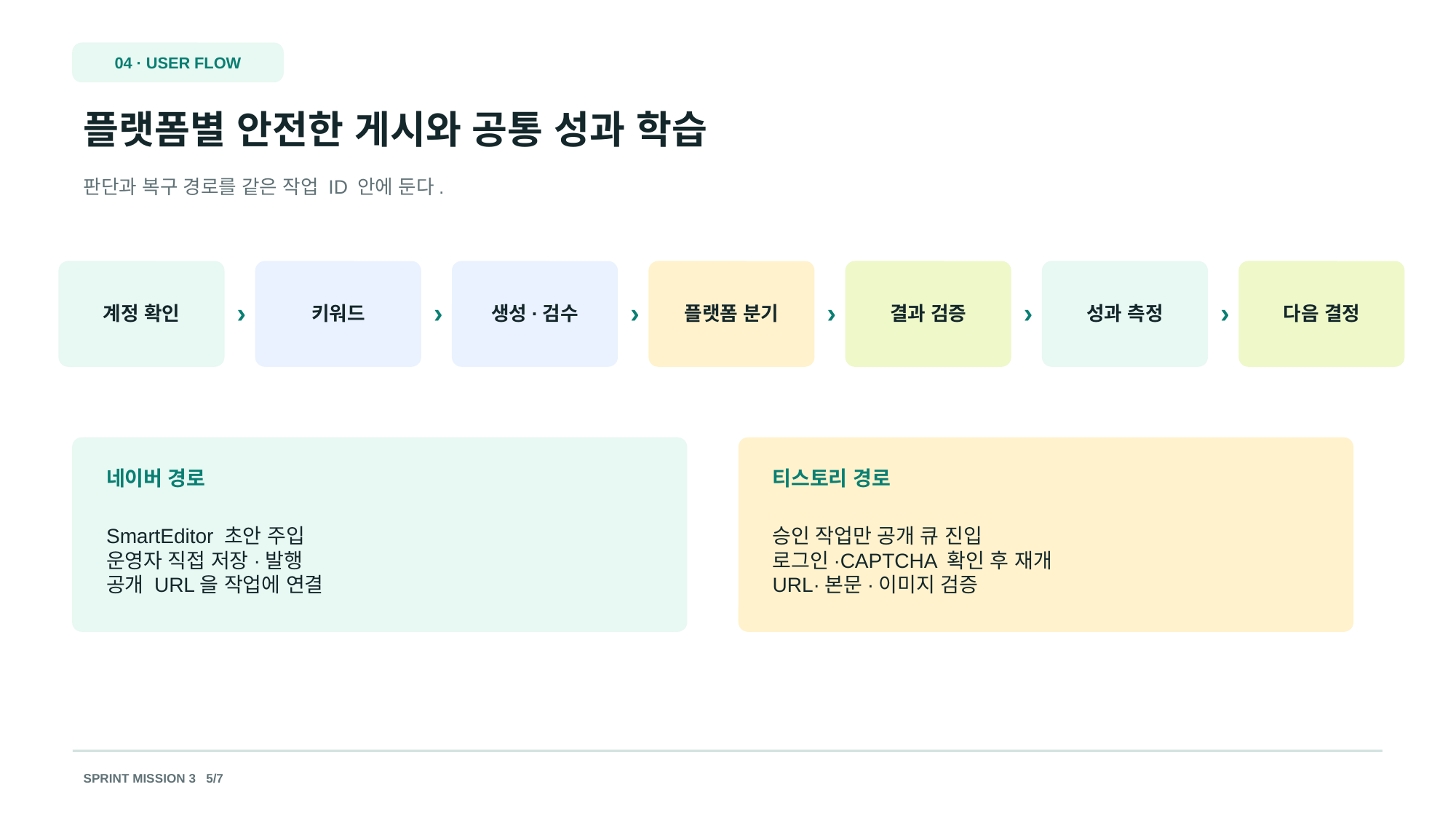

04 · USER FLOW
플랫폼별 안전한 게시와 공통 성과 학습
판단과 복구 경로를 같은 작업 ID 안에 둔다.

계정 확인
키워드
생성·검수
플랫폼 분기
결과 검증
성과 측정
다음 결정
›
›
›
›
›
›

네이버 경로
티스토리 경로
SmartEditor 초안 주입
운영자 직접 저장·발행
공개 URL을 작업에 연결
승인 작업만 공개 큐 진입
로그인·CAPTCHA 확인 후 재개
URL·본문·이미지 검증

SPRINT MISSION 3   5/7